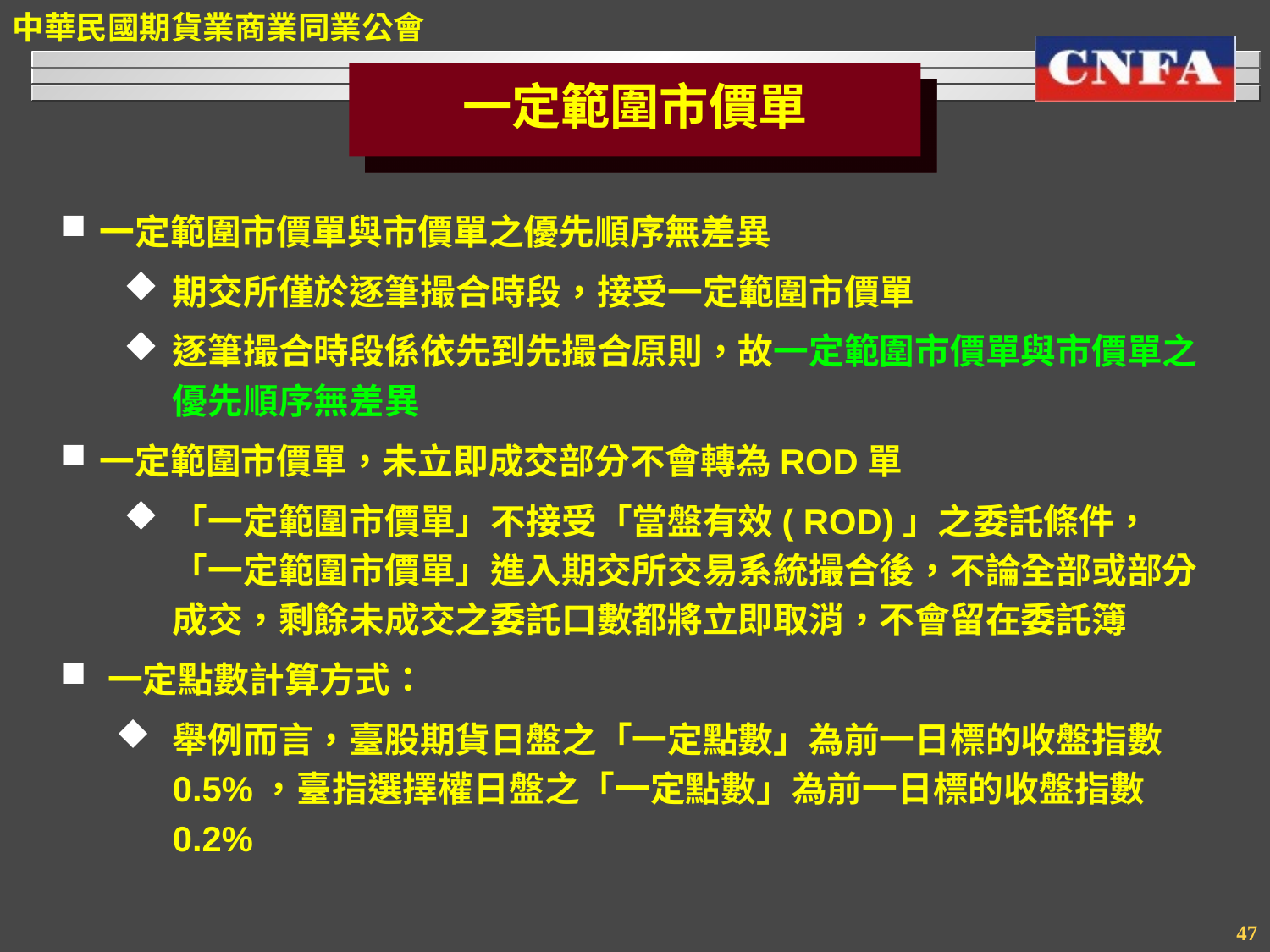

一定範圍市價單
一定範圍市價單與市價單之優先順序無差異
期交所僅於逐筆撮合時段，接受一定範圍市價單
逐筆撮合時段係依先到先撮合原則，故一定範圍市價單與市價單之優先順序無差異
一定範圍市價單，未立即成交部分不會轉為ROD單
「一定範圍市價單」不接受「當盤有效( ROD)」之委託條件，「一定範圍市價單」進入期交所交易系統撮合後，不論全部或部分成交，剩餘未成交之委託口數都將立即取消，不會留在委託簿
一定點數計算方式：
舉例而言，臺股期貨日盤之「一定點數」為前一日標的收盤指數 0.5%，臺指選擇權日盤之「一定點數」為前一日標的收盤指數 0.2%